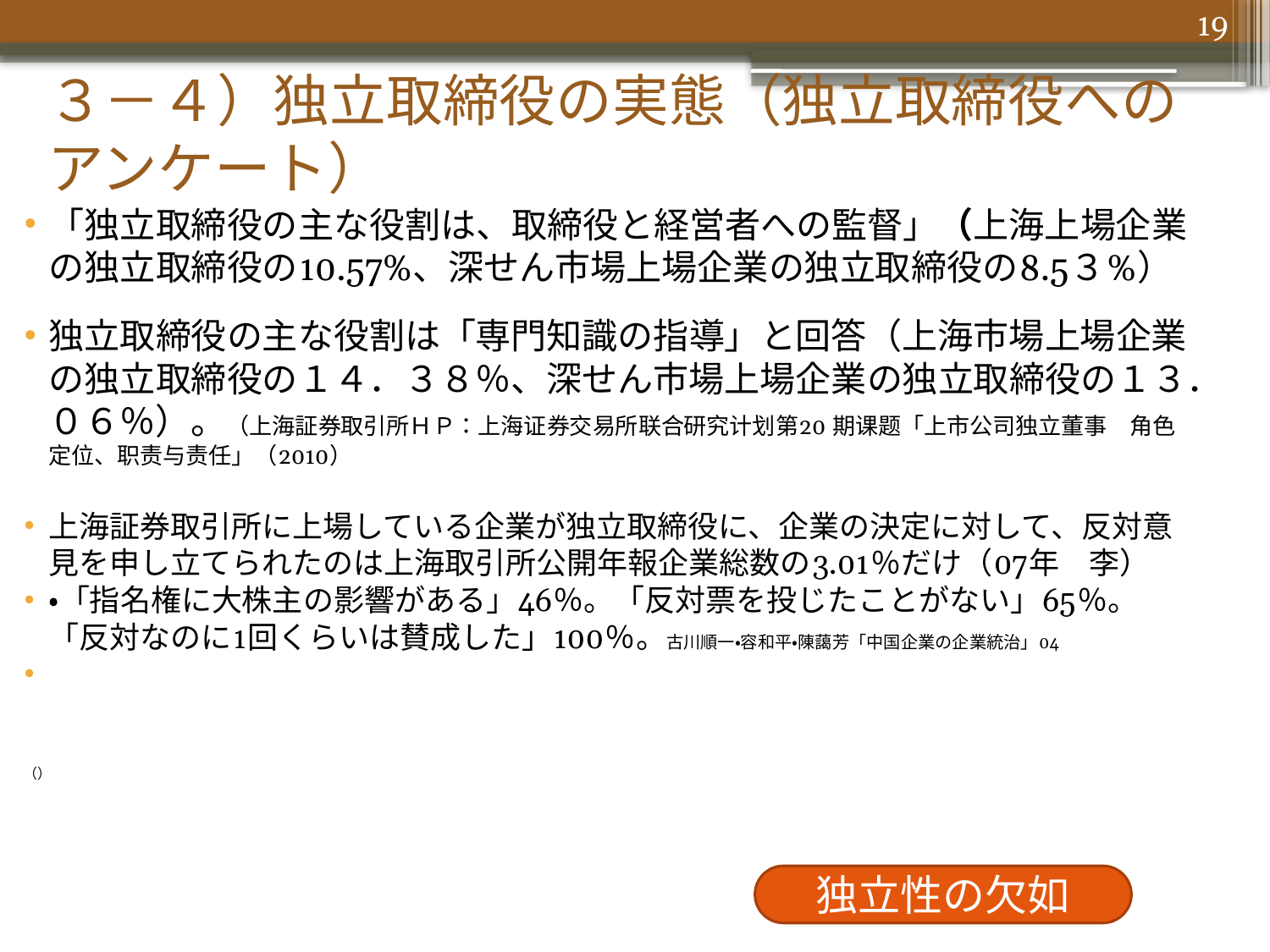

19
# ３－４）独立取締役の実態（独立取締役へのアンケート）
「独立取締役の主な役割は、取締役と経営者への監督」（上海上場企業の独立取締役の10.57%、深せん市場上場企業の独立取締役の8.5３%）

独立取締役の主な役割は「専門知識の指導」と回答（上海市場上場企業の独立取締役の１４．３８％、深せん市場上場企業の独立取締役の１３．０６％）。（上海証券取引所ＨＰ：上海证券交易所联合研究计划第20 期课题「上市公司独立董事　角色定位、职责与责任」（2010）

上海証券取引所に上場している企業が独立取締役に、企業の決定に対して、反対意見を申し立てられたのは上海取引所公開年報企業総数の3.01％だけ（07年　李）
・「指名権に大株主の影響がある」46％。「反対票を投じたことがない」65％。「反対なのに1回くらいは賛成した」100％。古川順一・容和平・陳藹芳「中国企業の企業統治」04

（）

独立性の欠如